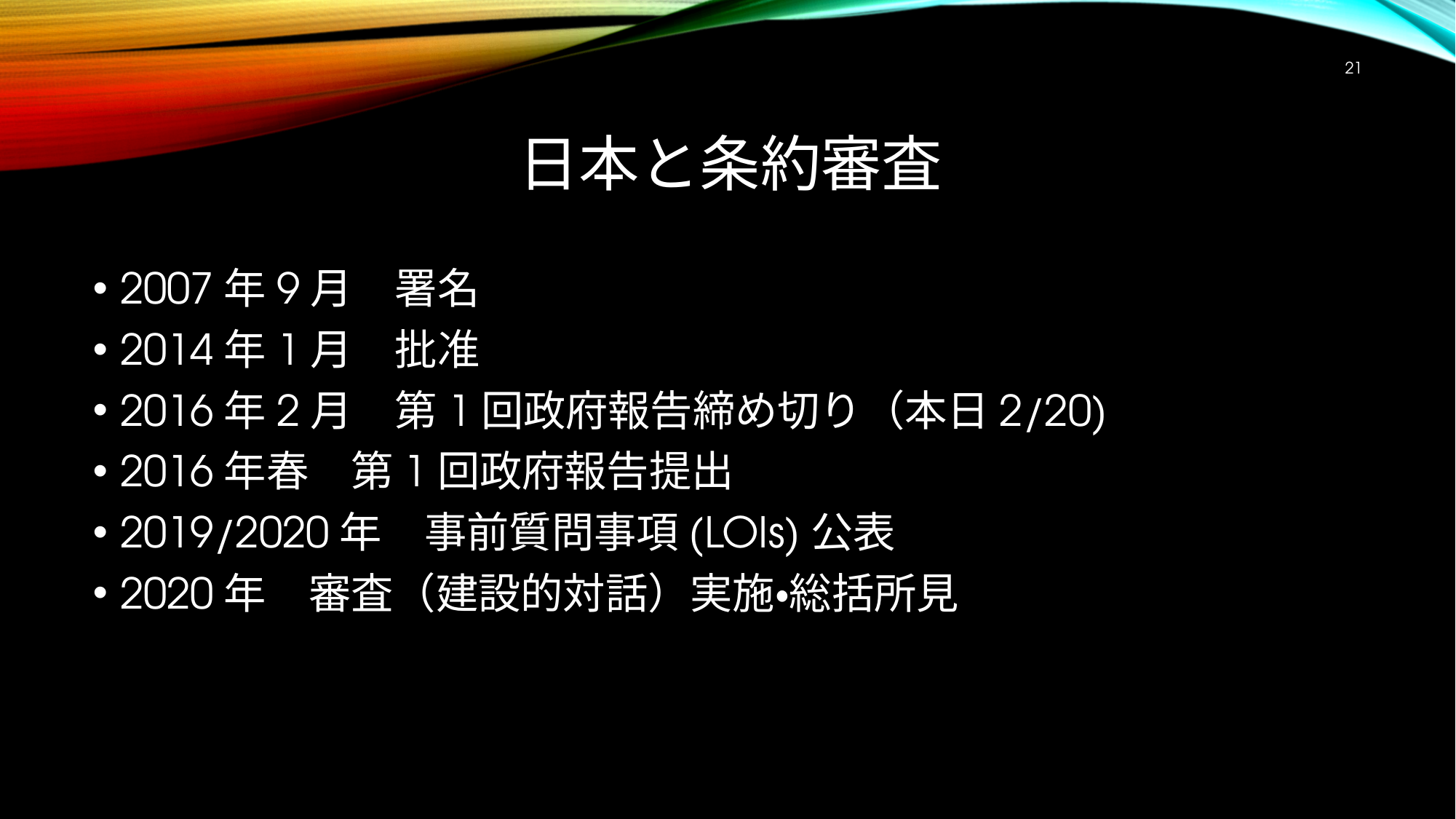

21
# 日本と条約審査
2007年9月　署名
2014年1月　批准
2016年2月　第1回政府報告締め切り（本日2/20)
2016年春　第1回政府報告提出
2019/2020年　事前質問事項(LOIs)公表
2020年　審査（建設的対話）実施・総括所見